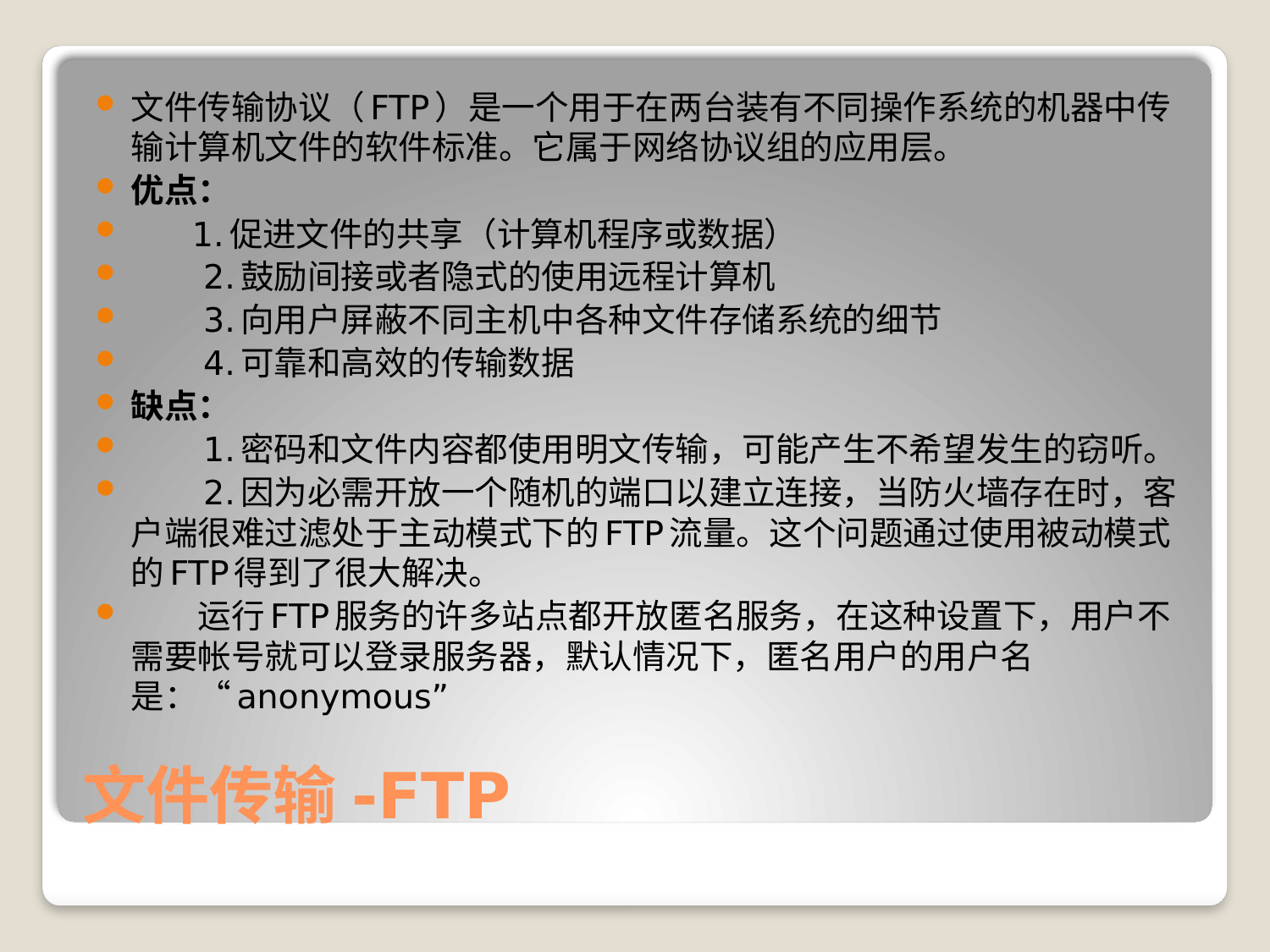

文件传输协议（FTP）是一个用于在两台装有不同操作系统的机器中传输计算机文件的软件标准。它属于网络协议组的应用层。
优点：
　   1.促进文件的共享（计算机程序或数据）
　　2.鼓励间接或者隐式的使用远程计算机
　　3.向用户屏蔽不同主机中各种文件存储系统的细节
　　4.可靠和高效的传输数据
缺点：
　　1.密码和文件内容都使用明文传输，可能产生不希望发生的窃听。
　　2.因为必需开放一个随机的端口以建立连接，当防火墙存在时，客户端很难过滤处于主动模式下的FTP流量。这个问题通过使用被动模式的FTP得到了很大解决。
　　运行FTP服务的许多站点都开放匿名服务，在这种设置下，用户不需要帐号就可以登录服务器，默认情况下，匿名用户的用户名是：“anonymous”
# 文件传输-FTP